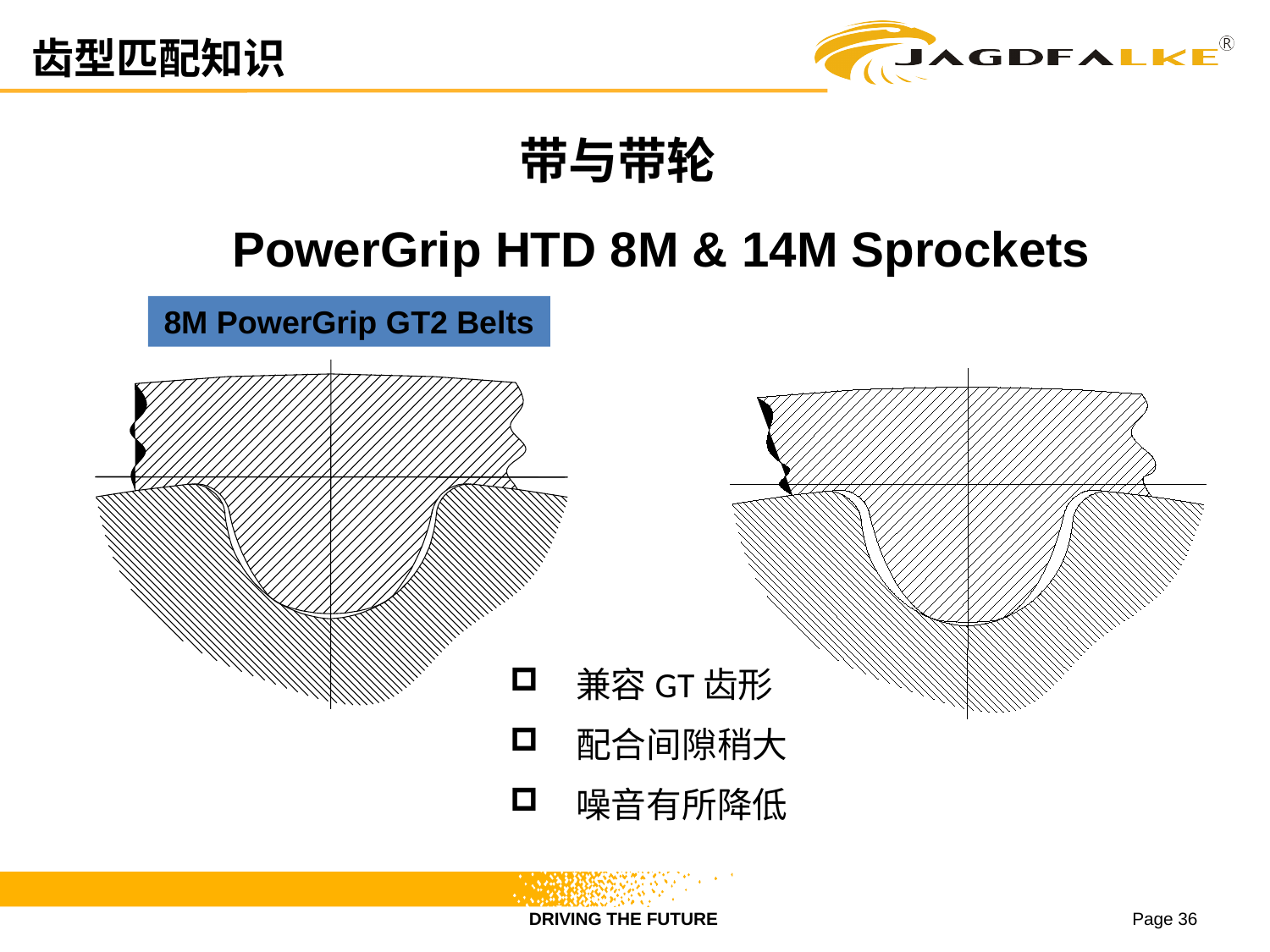

齿型匹配知识
带与带轮
PowerGrip HTD 8M & 14M Sprockets
8M PowerGrip GT2 Belts

 兼容GT齿形
 配合间隙稍大
 噪音有所降低
DRIVING THE FUTURE
Page 36